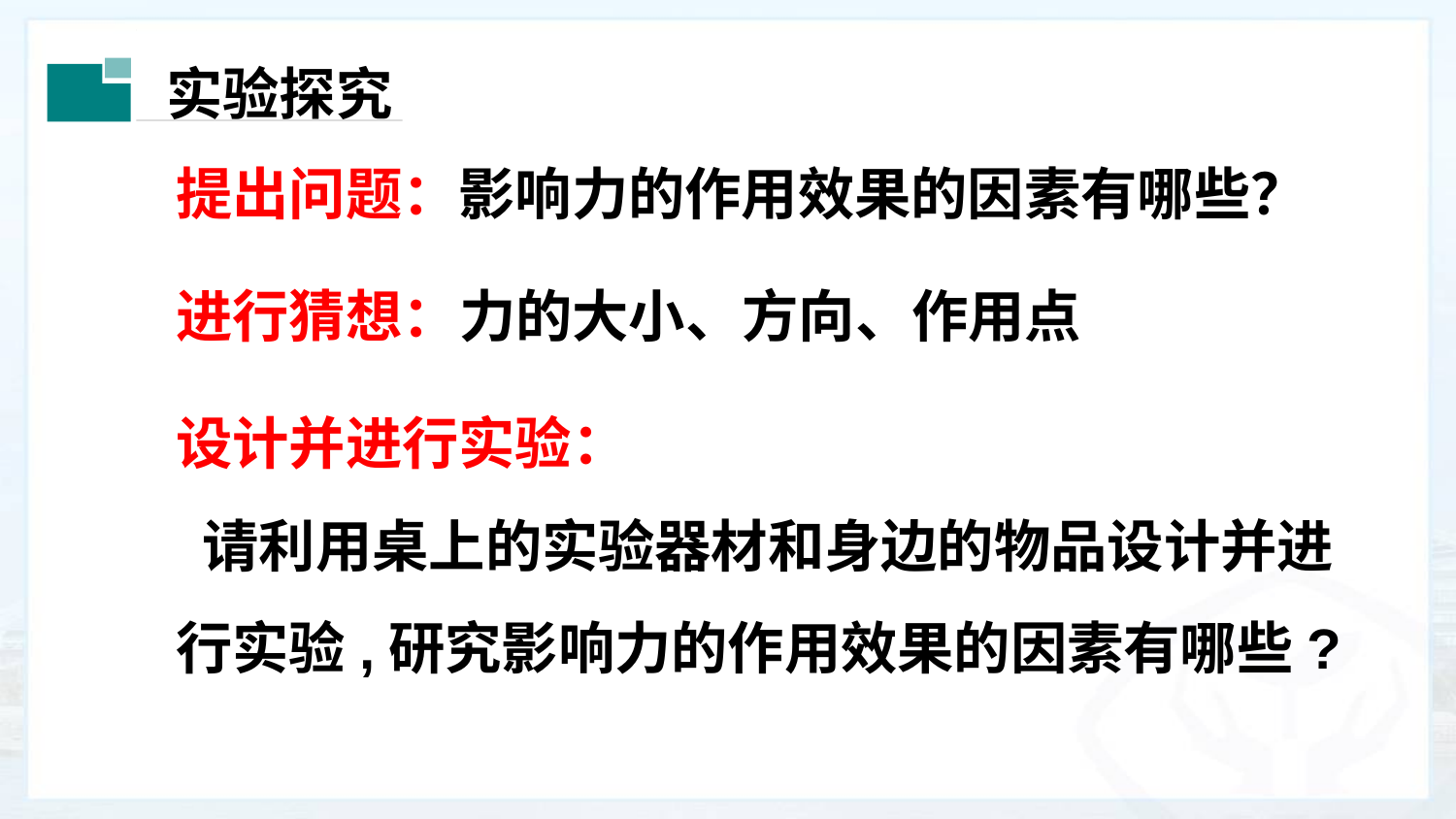

实验探究

提出问题：影响力的作用效果的因素有哪些？
进行猜想：
力的大小、方向、作用点
设计并进行实验：
 请利用桌上的实验器材和身边的物品设计并进行实验,研究影响力的作用效果的因素有哪些?